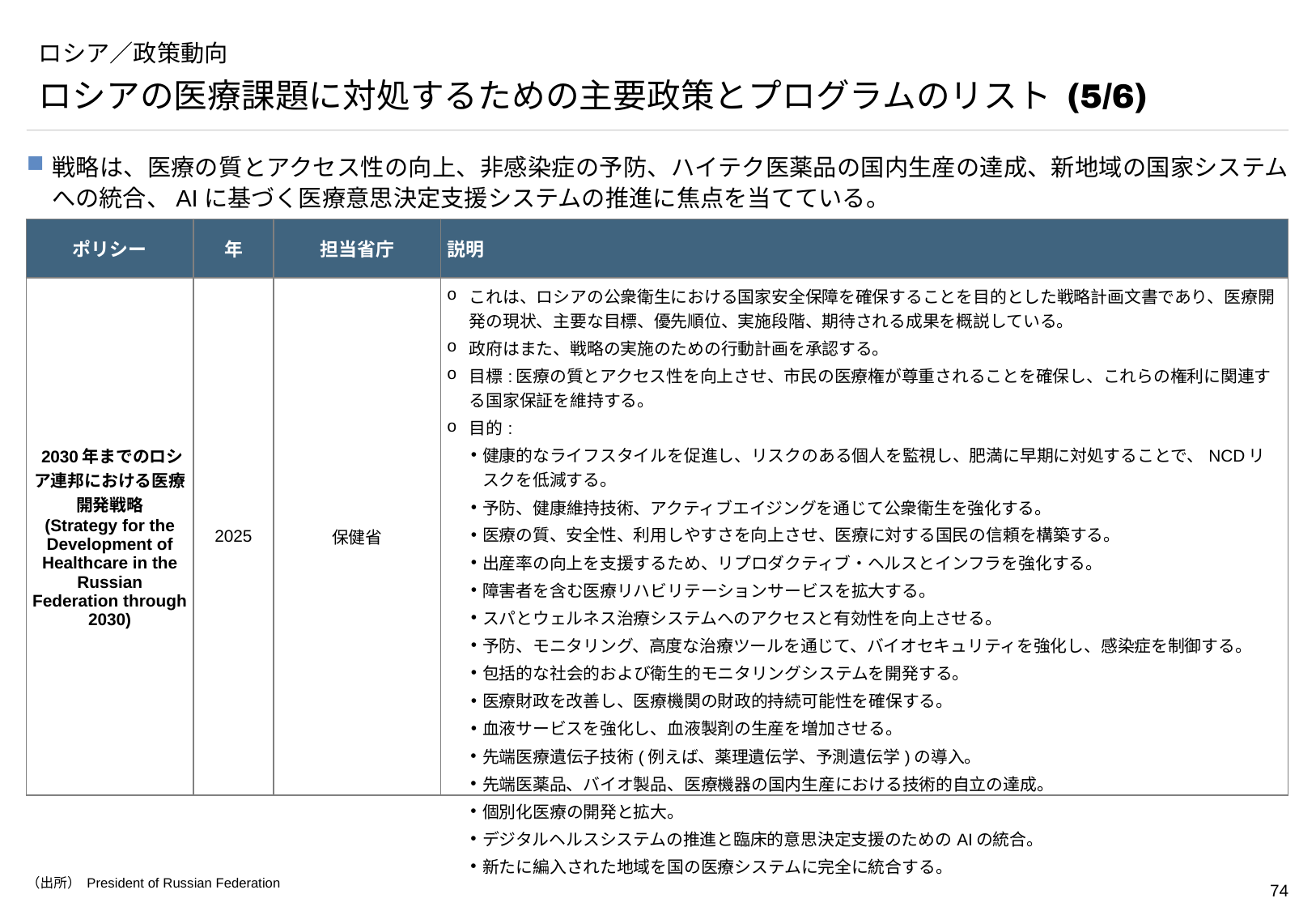

# ロシア／政策動向
ロシアの医療課題に対処するための主要政策とプログラムのリスト (5/6)
戦略は、医療の質とアクセス性の向上、非感染症の予防、ハイテク医薬品の国内生産の達成、新地域の国家システムへの統合、AIに基づく医療意思決定支援システムの推進に焦点を当てている。
| ポリシー | 年 | 担当省庁 | 説明 |
| --- | --- | --- | --- |
| 2030年までのロシア連邦における医療開発戦略 (Strategy for the Development of Healthcare in the Russian Federation through 2030) | 2025 | 保健省 | これは、ロシアの公衆衛生における国家安全保障を確保することを目的とした戦略計画文書であり、医療開発の現状、主要な目標、優先順位、実施段階、期待される成果を概説している。 政府はまた、戦略の実施のための行動計画を承認する。 目標:医療の質とアクセス性を向上させ、市民の医療権が尊重されることを確保し、これらの権利に関連する国家保証を維持する。 目的: 健康的なライフスタイルを促進し、リスクのある個人を監視し、肥満に早期に対処することで、NCDリスクを低減する。 予防、健康維持技術、アクティブエイジングを通じて公衆衛生を強化する。 医療の質、安全性、利用しやすさを向上させ、医療に対する国民の信頼を構築する。 出産率の向上を支援するため、リプロダクティブ・ヘルスとインフラを強化する。 障害者を含む医療リハビリテーションサービスを拡大する。 スパとウェルネス治療システムへのアクセスと有効性を向上させる。 予防、モニタリング、高度な治療ツールを通じて、バイオセキュリティを強化し、感染症を制御する。 包括的な社会的および衛生的モニタリングシステムを開発する。 医療財政を改善し、医療機関の財政的持続可能性を確保する。 血液サービスを強化し、血液製剤の生産を増加させる。 先端医療遺伝子技術(例えば、薬理遺伝学、予測遺伝学)の導入。 先端医薬品、バイオ製品、医療機器の国内生産における技術的自立の達成。 個別化医療の開発と拡大。 デジタルヘルスシステムの推進と臨床的意思決定支援のためのAIの統合。 新たに編入された地域を国の医療システムに完全に統合する。 |
（出所） President of Russian Federation